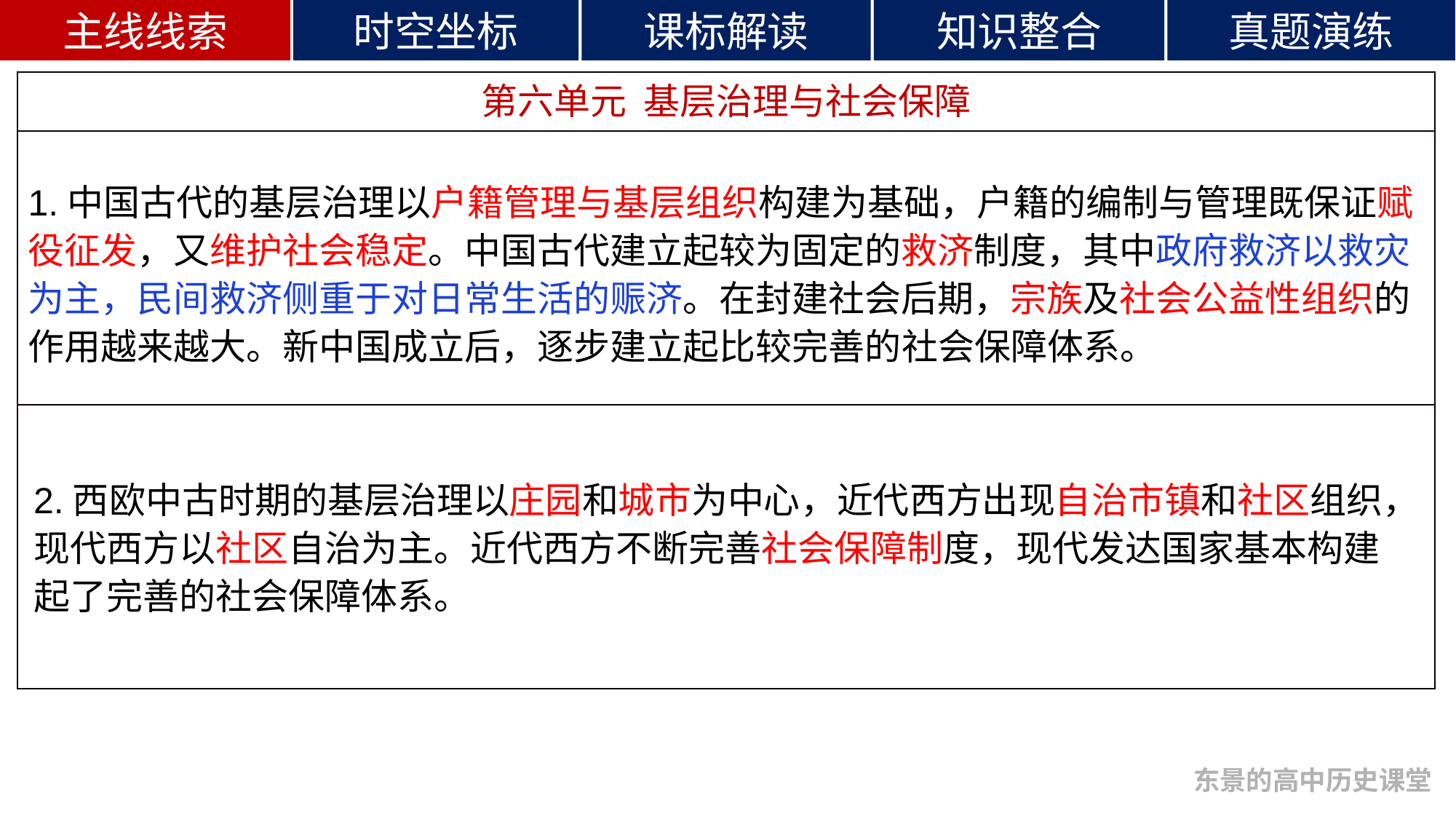

| 第六单元 基层治理与社会保障 |
| --- |
|  |
|  |
1.中国古代的基层治理以户籍管理与基层组织构建为基础，户籍的编制与管理既保证赋役征发，又维护社会稳定。中国古代建立起较为固定的救济制度，其中政府救济以救灾为主，民间救济侧重于对日常生活的赈济。在封建社会后期，宗族及社会公益性组织的作用越来越大。新中国成立后，逐步建立起比较完善的社会保障体系。
2.西欧中古时期的基层治理以庄园和城市为中心，近代西方出现自治市镇和社区组织，现代西方以社区自治为主。近代西方不断完善社会保障制度，现代发达国家基本构建起了完善的社会保障体系。